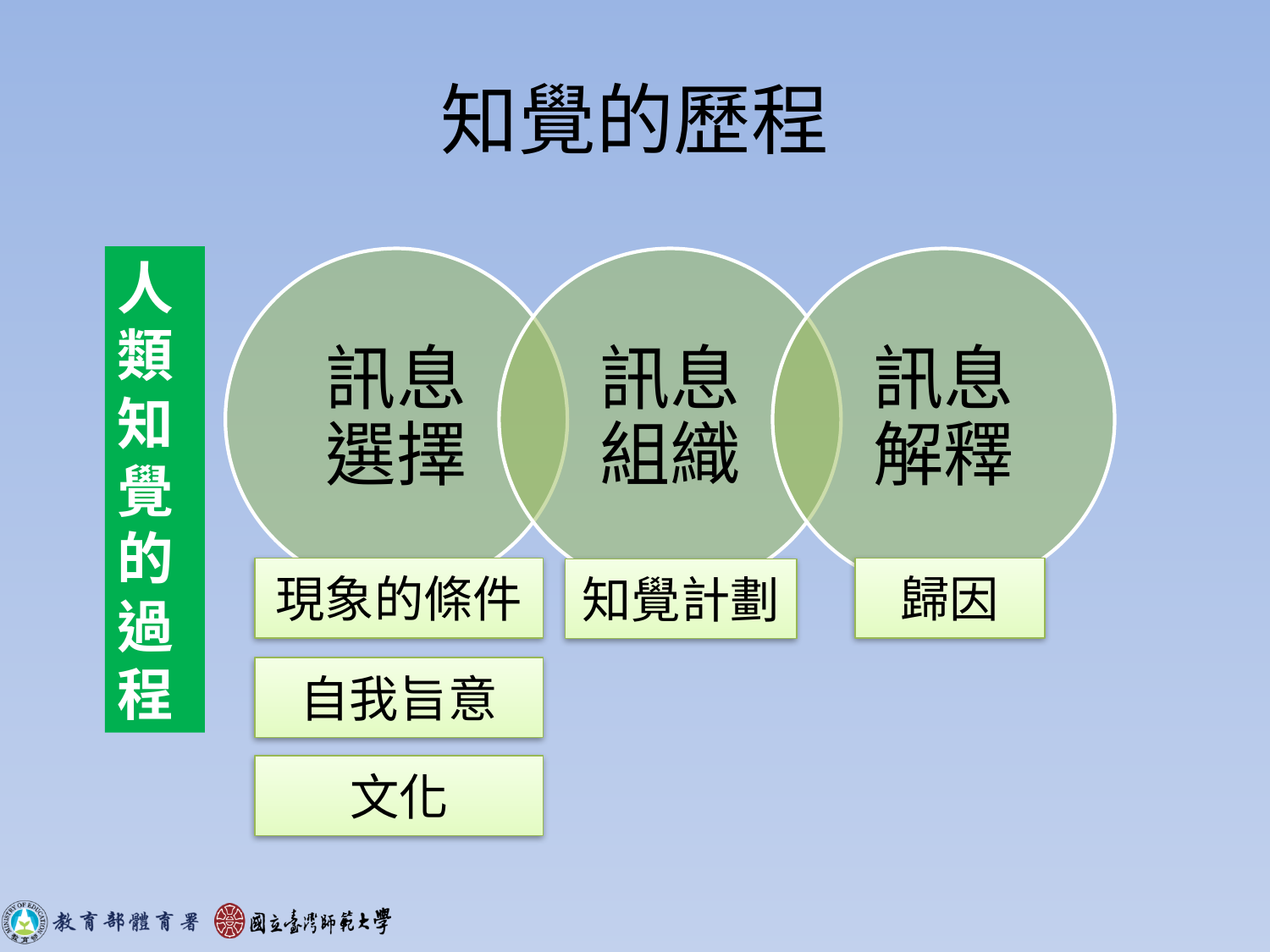

# 知覺的歷程
訊息選擇
訊息組織
訊息解釋
人類知覺的過程
現象的條件
歸因
知覺計劃
自我旨意
文化